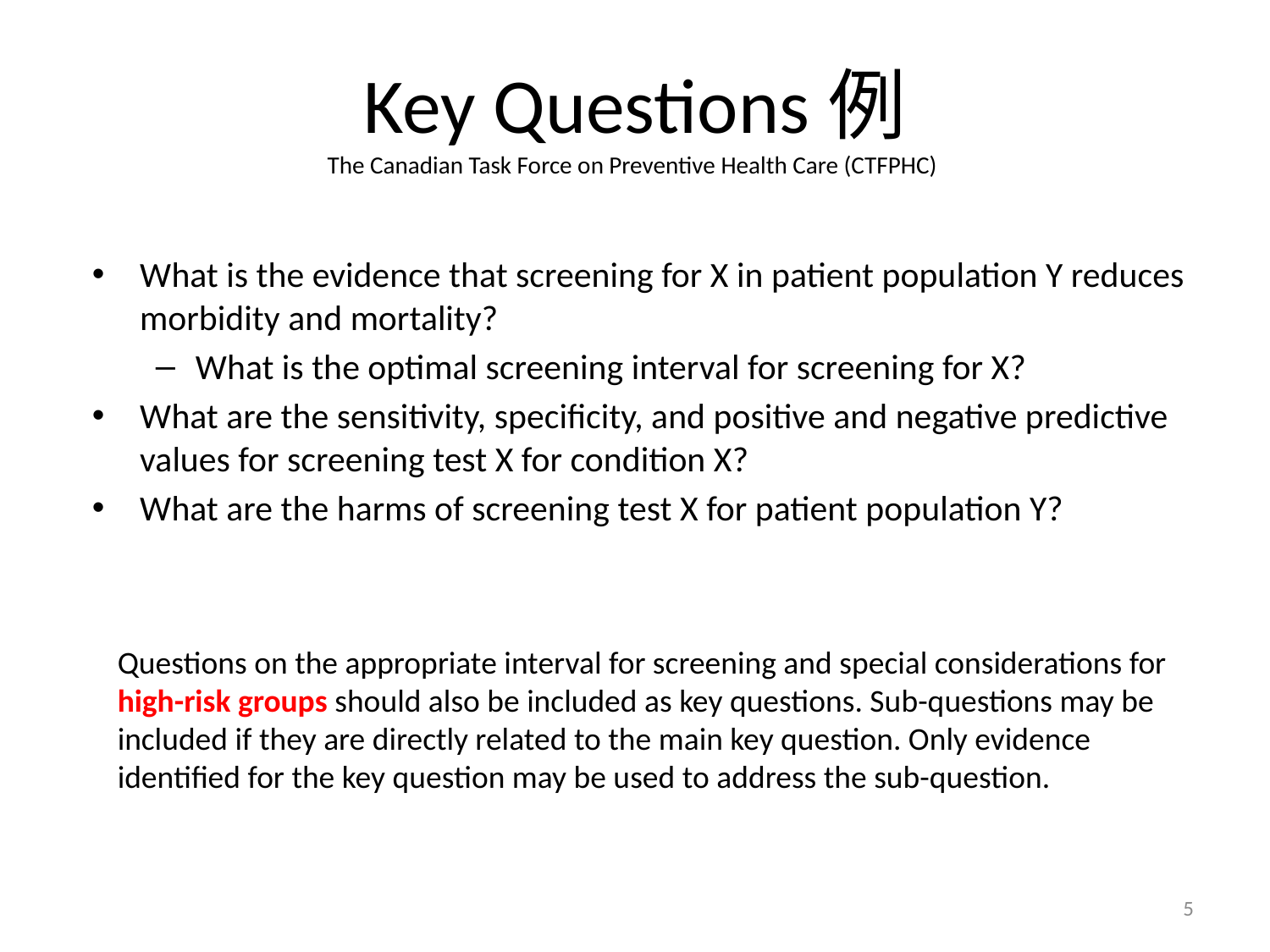

# Key Questions例 The Canadian Task Force on Preventive Health Care (CTFPHC)
What is the evidence that screening for X in patient population Y reduces morbidity and mortality?
What is the optimal screening interval for screening for X?
What are the sensitivity, specificity, and positive and negative predictive values for screening test X for condition X?
What are the harms of screening test X for patient population Y?
Questions on the appropriate interval for screening and special considerations for high-risk groups should also be included as key questions. Sub-questions may be included if they are directly related to the main key question. Only evidence identified for the key question may be used to address the sub-question.
5